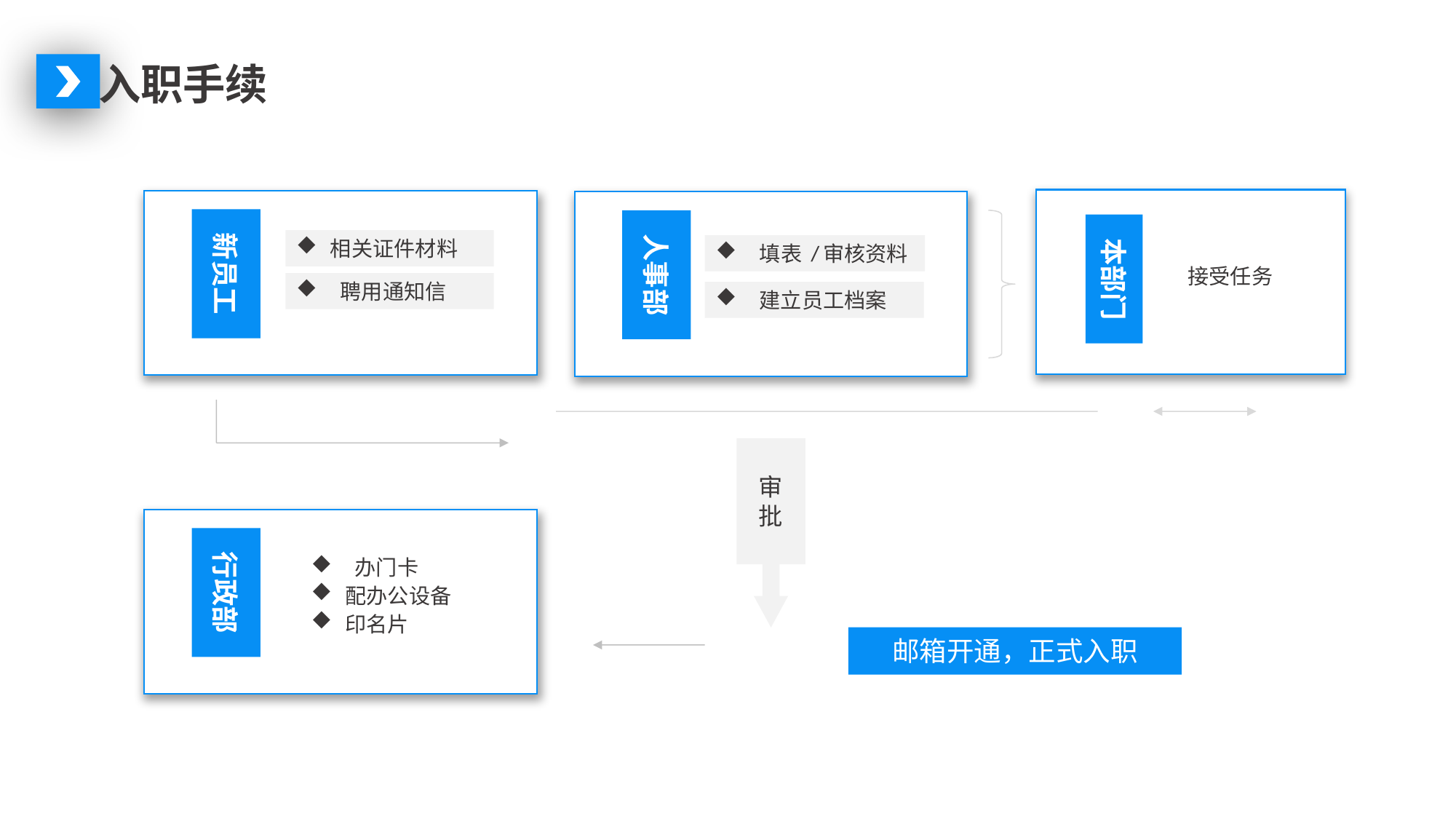

入职手续

本部门
接受任务

新员工
相关证件材料
 聘用通知信

人事部
 填表 /审核资料
 建立员工档案

审
批

行政部
 办门卡
配办公设备
印名片

邮箱开通，正式入职